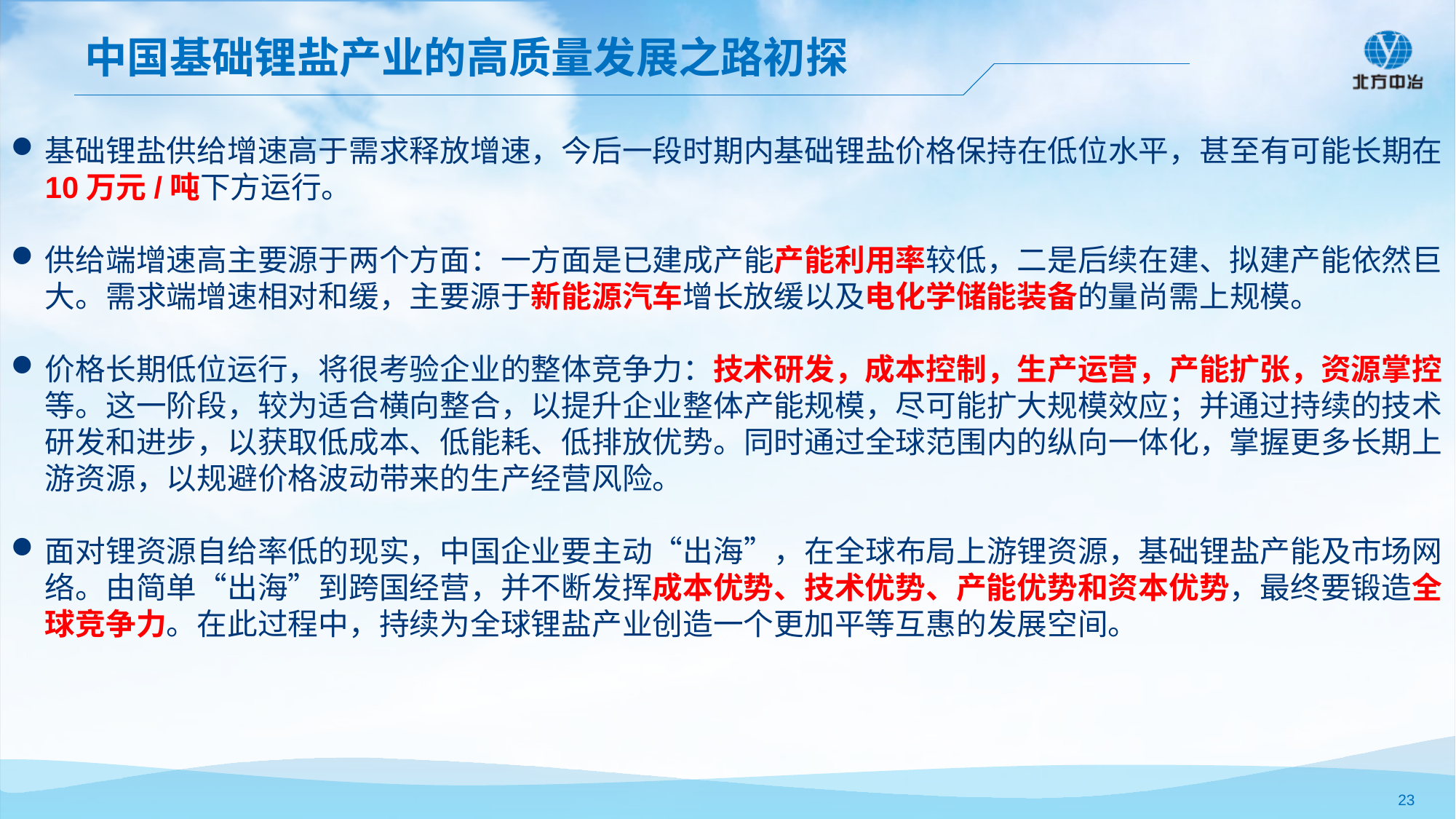

# 中国基础锂盐产业的高质量发展之路初探
基础锂盐供给增速高于需求释放增速，今后一段时期内基础锂盐价格保持在低位水平，甚至有可能长期在10万元/吨下方运行。

供给端增速高主要源于两个方面：一方面是已建成产能产能利用率较低，二是后续在建、拟建产能依然巨大。需求端增速相对和缓，主要源于新能源汽车增长放缓以及电化学储能装备的量尚需上规模。

价格长期低位运行，将很考验企业的整体竞争力：技术研发，成本控制，生产运营，产能扩张，资源掌控等。这一阶段，较为适合横向整合，以提升企业整体产能规模，尽可能扩大规模效应；并通过持续的技术研发和进步，以获取低成本、低能耗、低排放优势。同时通过全球范围内的纵向一体化，掌握更多长期上游资源，以规避价格波动带来的生产经营风险。

面对锂资源自给率低的现实，中国企业要主动“出海”，在全球布局上游锂资源，基础锂盐产能及市场网络。由简单“出海”到跨国经营，并不断发挥成本优势、技术优势、产能优势和资本优势，最终要锻造全球竞争力。在此过程中，持续为全球锂盐产业创造一个更加平等互惠的发展空间。